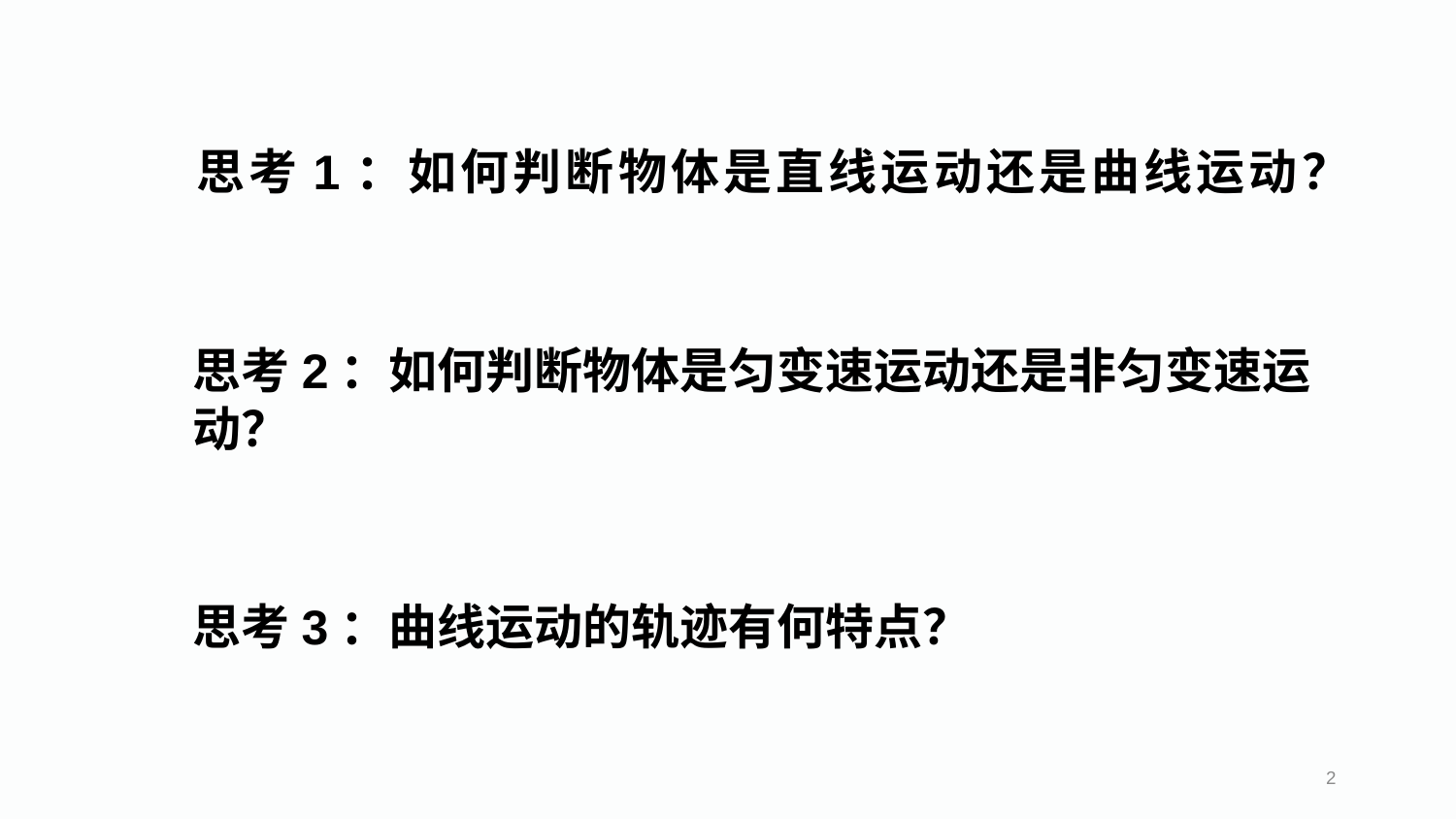

# 思考1：如何判断物体是直线运动还是曲线运动？
思考2：如何判断物体是匀变速运动还是非匀变速运动？
思考3：曲线运动的轨迹有何特点？
2